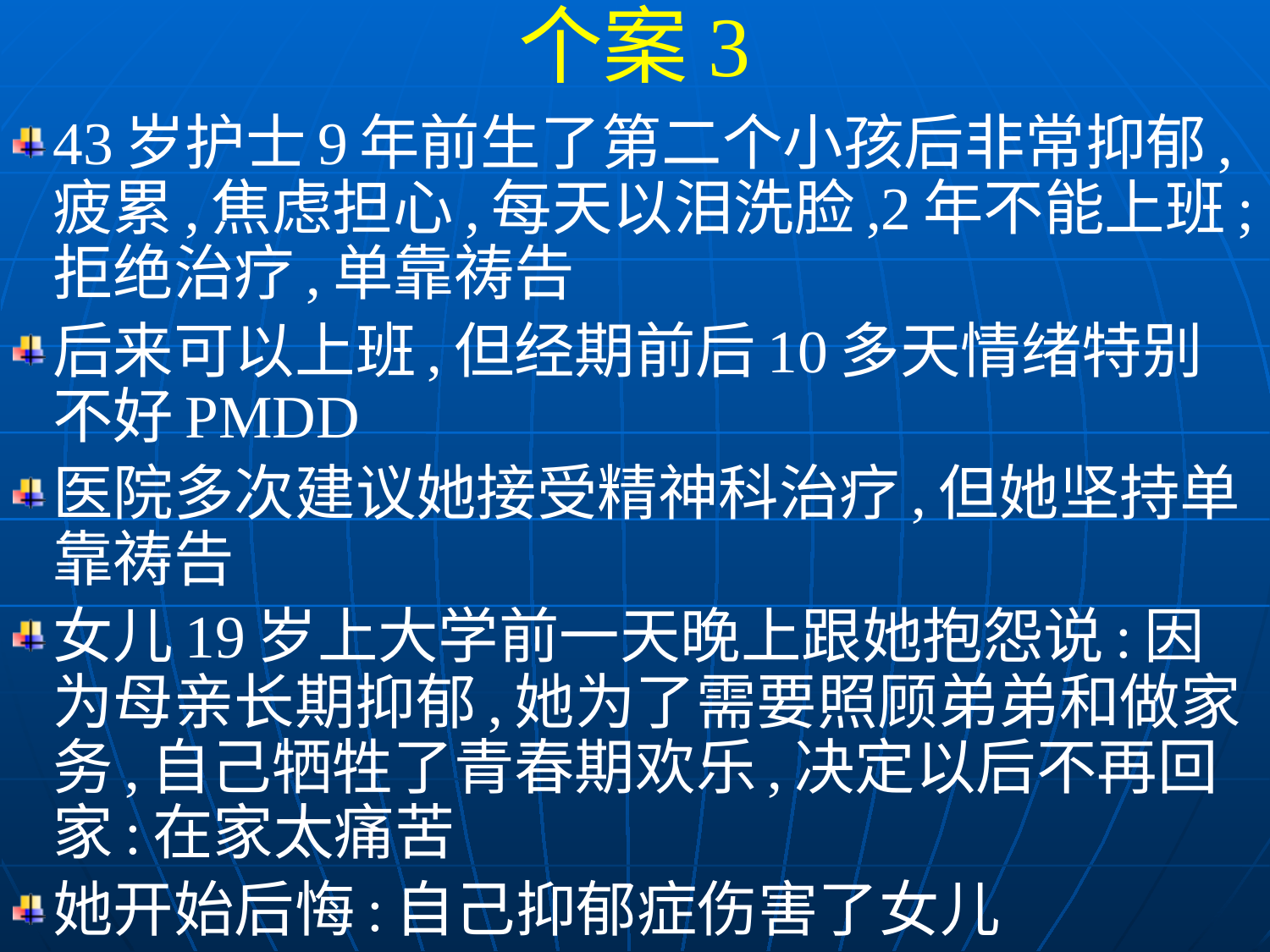

个案3
43岁护士9年前生了第二个小孩后非常抑郁,疲累,焦虑担心,每天以泪洗脸,2年不能上班;拒绝治疗,单靠祷告
后来可以上班,但经期前后10多天情绪特别不好PMDD
医院多次建议她接受精神科治疗,但她坚持单靠祷告
女儿19岁上大学前一天晚上跟她抱怨说:因为母亲长期抑郁,她为了需要照顾弟弟和做家务,自己牺牲了青春期欢乐,决定以后不再回家:在家太痛苦
她开始后悔:自己抑郁症伤害了女儿